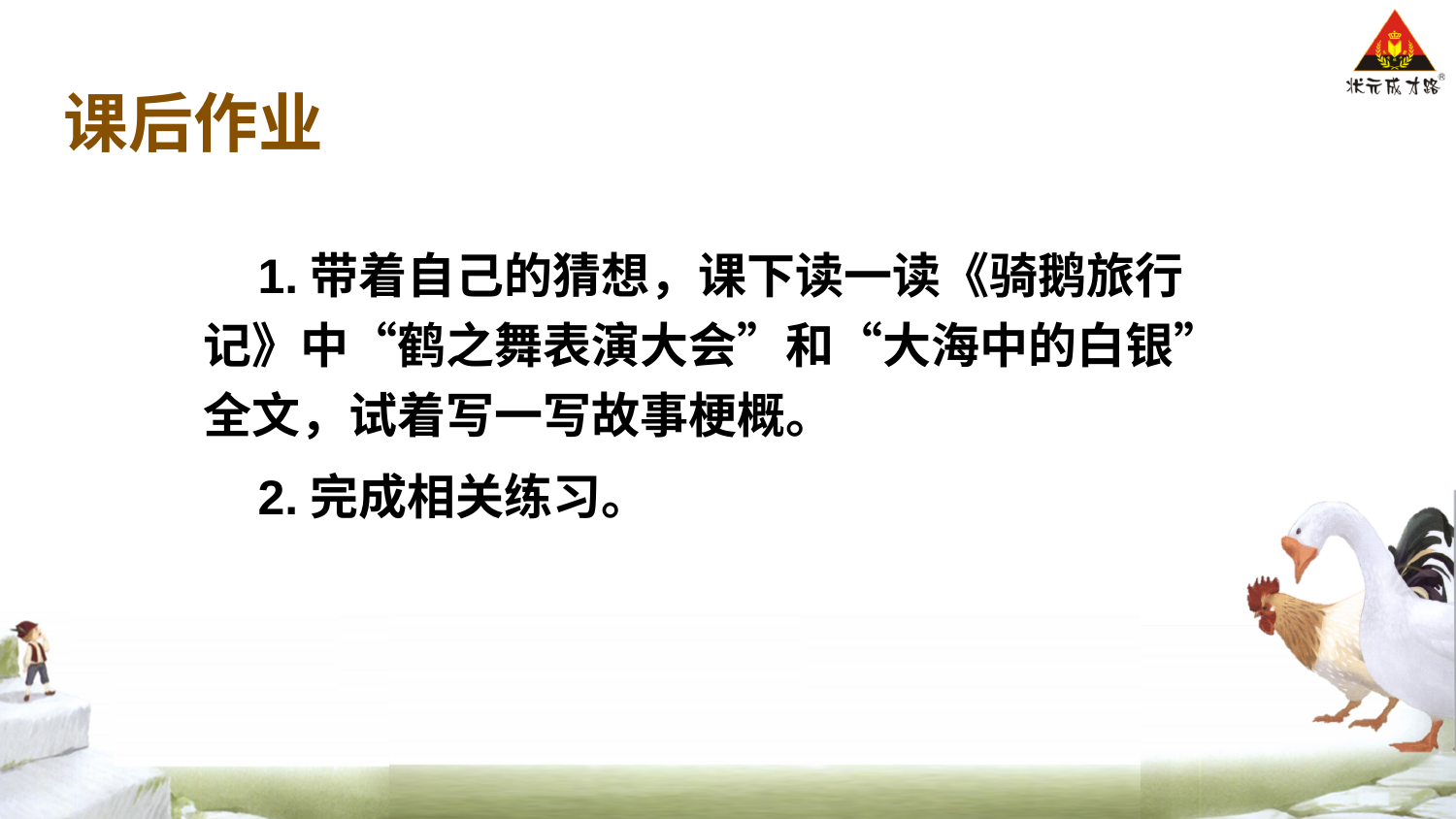

课后作业
    1.带着自己的猜想，课下读一读《骑鹅旅行记》中“鹤之舞表演大会”和“大海中的白银”全文，试着写一写故事梗概。
    2.完成相关练习。